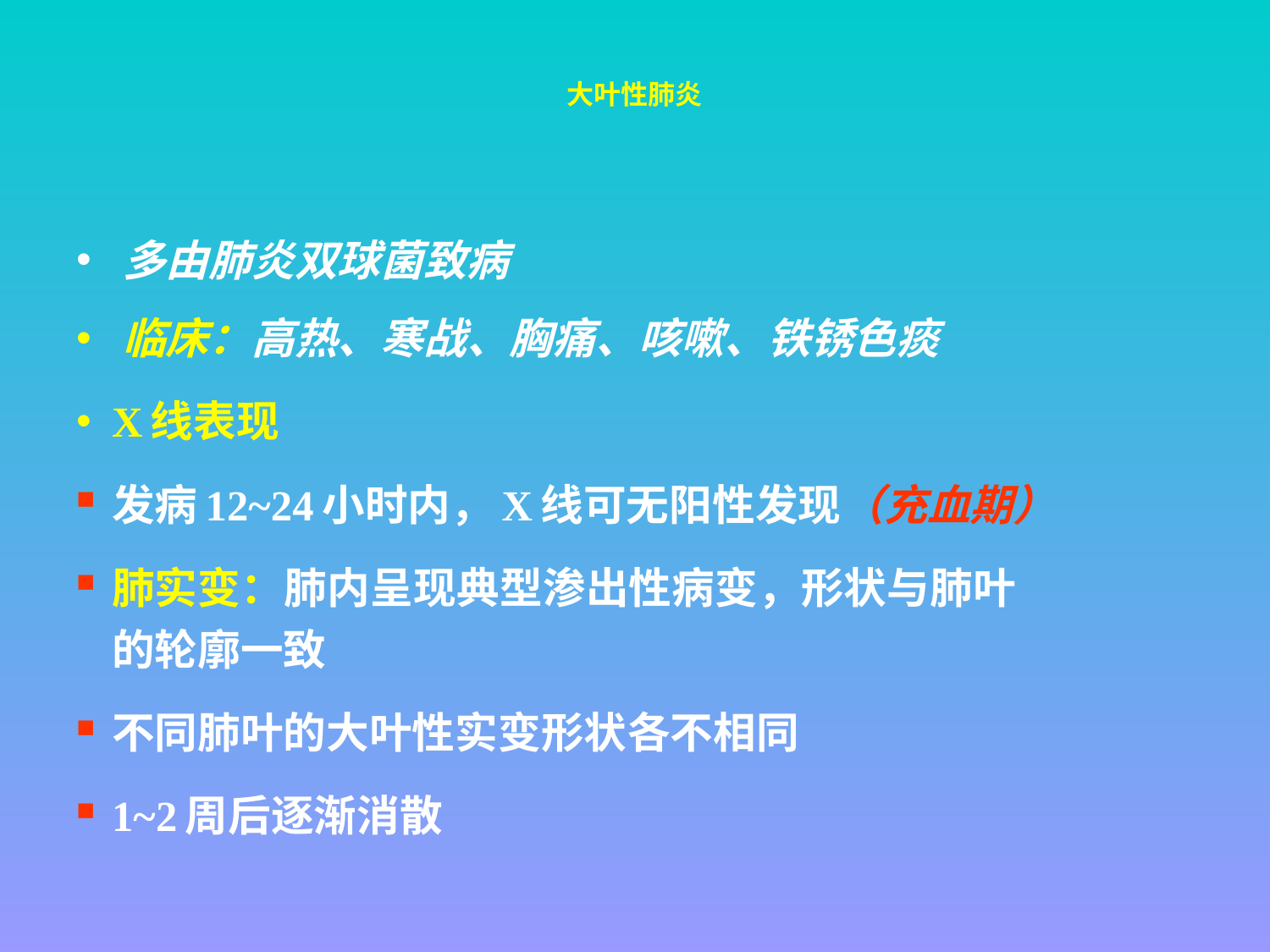

# 大叶性肺炎
多由肺炎双球菌致病
临床：高热、寒战、胸痛、咳嗽、铁锈色痰
X线表现
发病12~24小时内，X线可无阳性发现（充血期）
肺实变：肺内呈现典型渗出性病变，形状与肺叶                   的轮廓一致
不同肺叶的大叶性实变形状各不相同
1~2周后逐渐消散